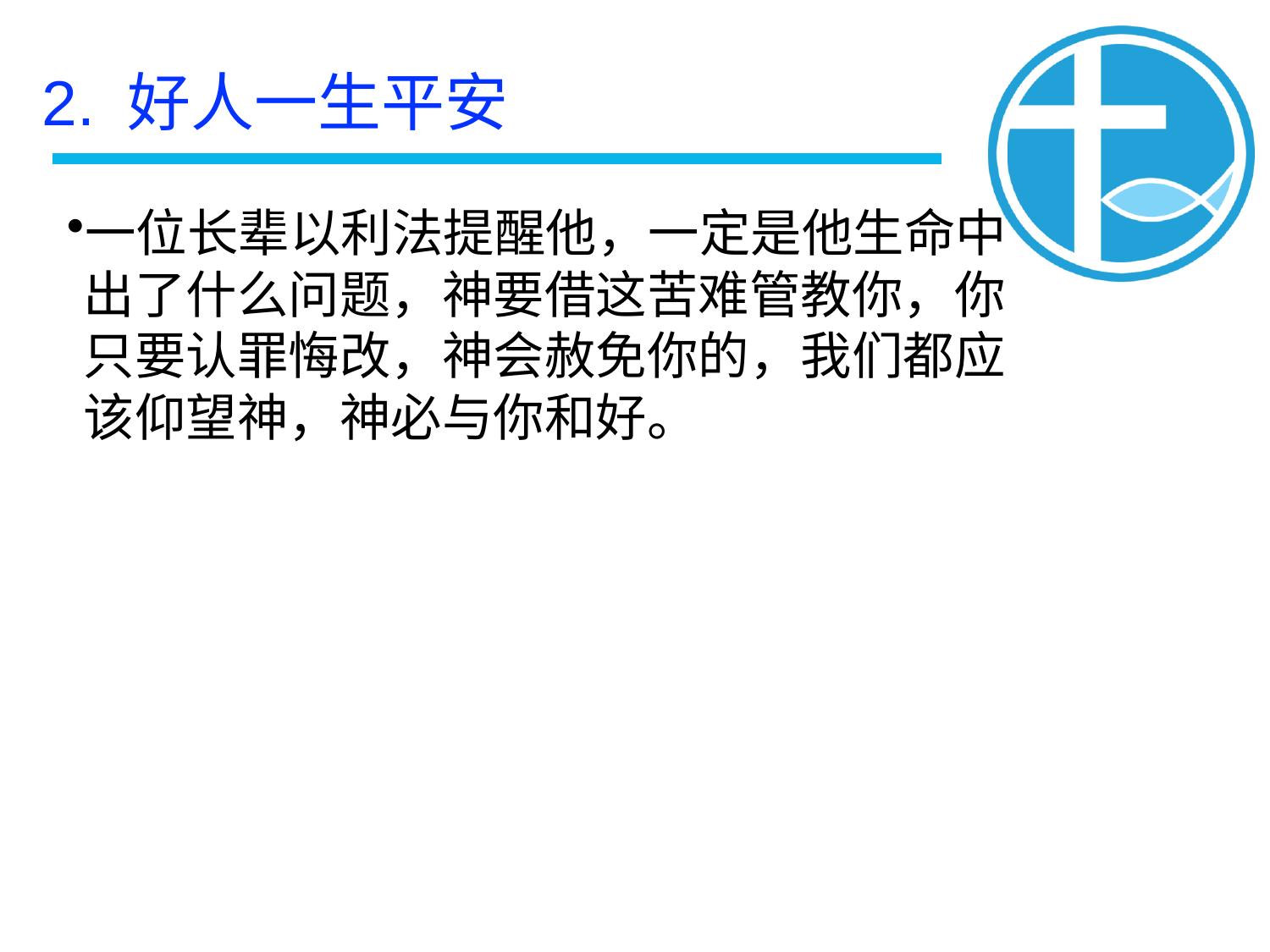

2. 好人一生平安
一位长辈以利法提醒他，一定是他生命中出了什么问题，神要借这苦难管教你，你只要认罪悔改，神会赦免你的，我们都应该仰望神，神必与你和好。